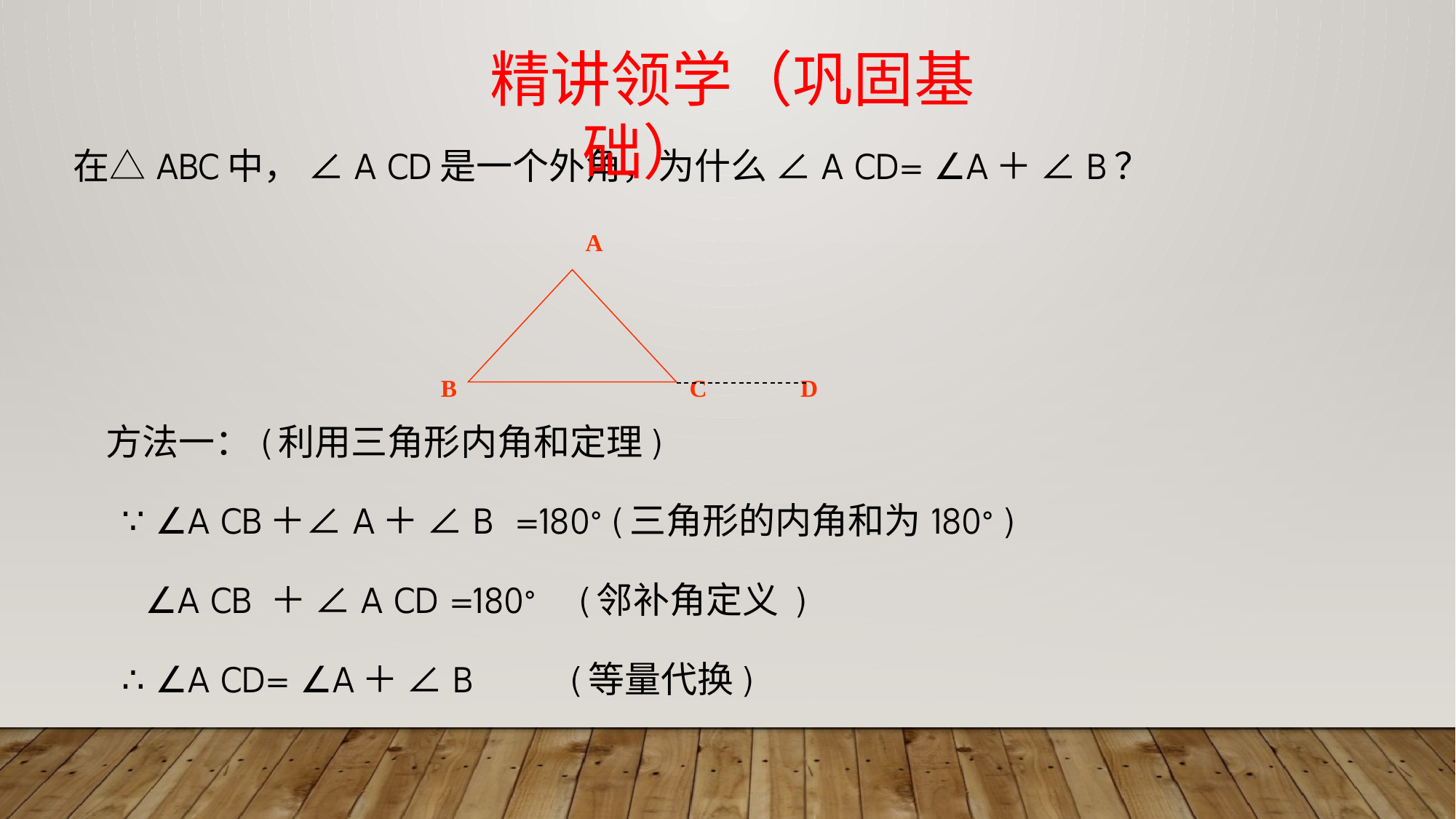

精讲领学（巩固基础）
| 在△ABC中， ∠A CD是一个外角，为什么 ∠A CD= ∠A＋ ∠B？ |
| --- |
A

B

C

D

| 方法一：(利用三角形内角和定理) ∵ ∠A CB＋∠A＋ ∠B =180° (三角形的内角和为180° ) ∠A CB ＋ ∠A CD =180° (邻补角定义 ) ∴ ∠A CD= ∠A＋ ∠B (等量代换) |
| --- |